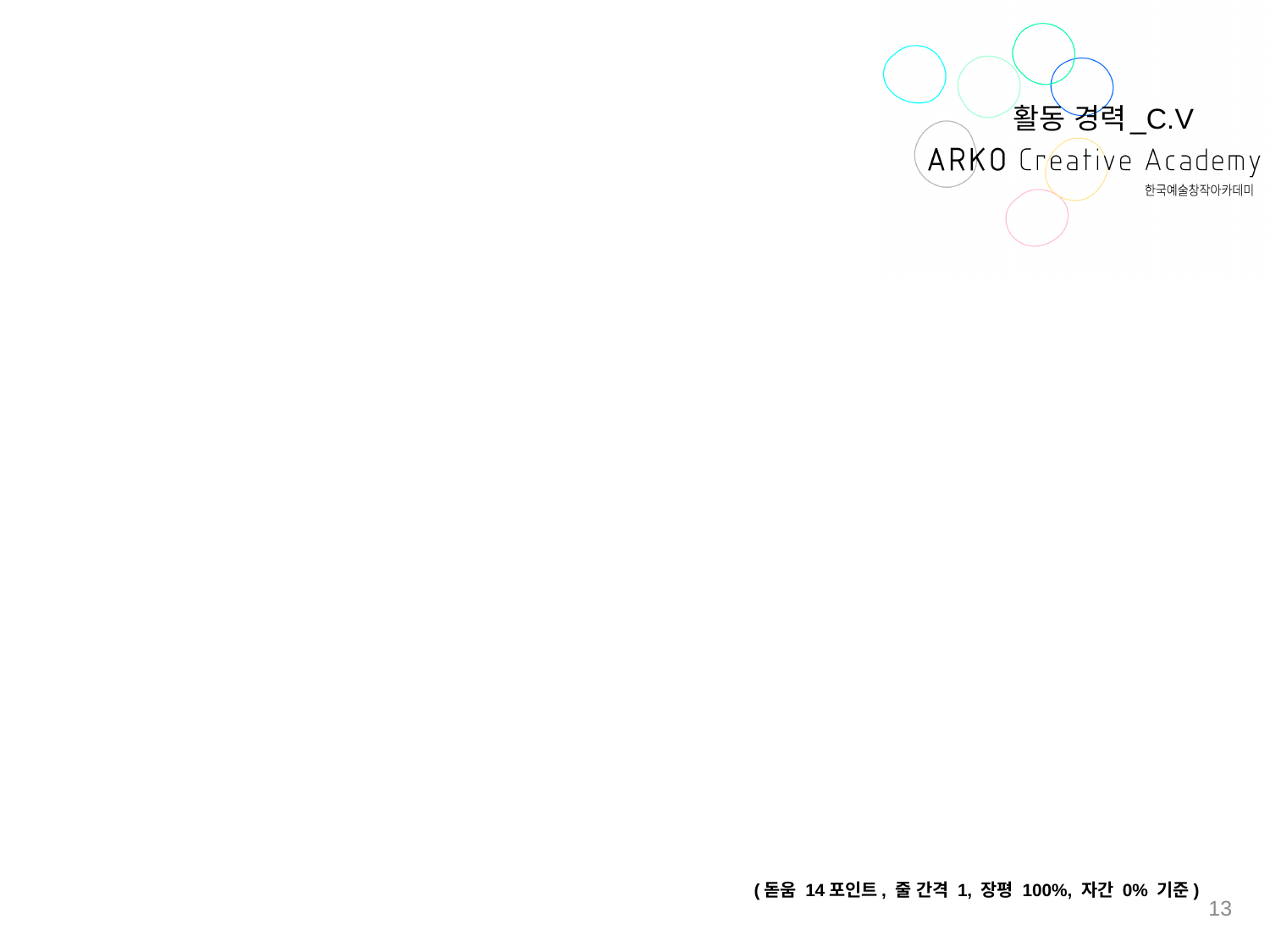

# 활동 경력_C.V

(돋움 14포인트, 줄 간격 1, 장평 100%, 자간 0% 기준)
13